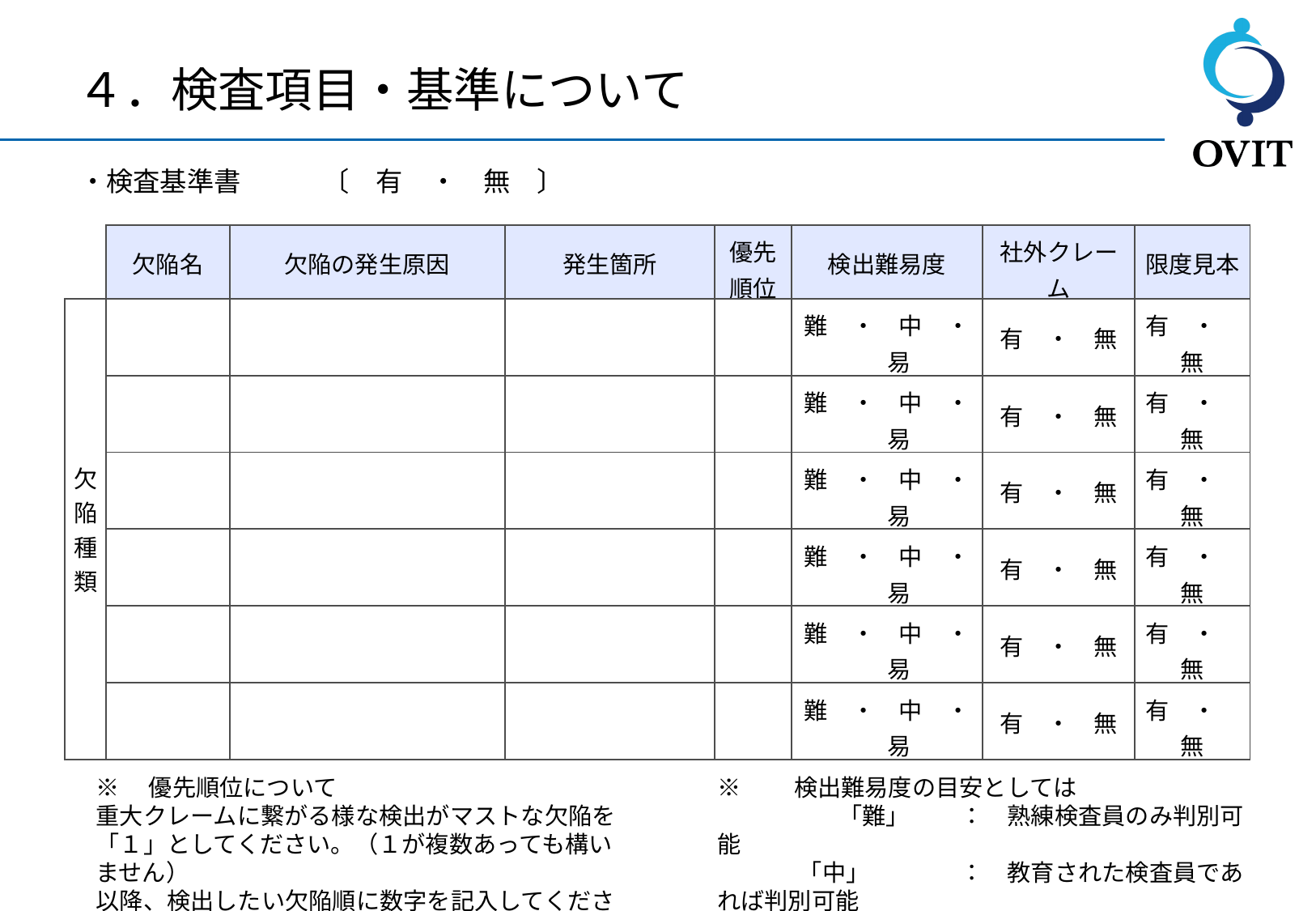

４．検査項目・基準について
・検査基準書	〔　有　・　無　〕
|  | 欠陥名 | 欠陥の発生原因 | 発生箇所 | 優先順位 | 検出難易度 | 社外クレーム | 限度見本 |
| --- | --- | --- | --- | --- | --- | --- | --- |
| 欠 陥 種 類 |  |  |  |  | 難　・　中　・　易 | 有　・　無 | 有　・　無 |
|  |  |  |  |  | 難　・　中　・　易 | 有　・　無 | 有　・　無 |
|  |  |  |  |  | 難　・　中　・　易 | 有　・　無 | 有　・　無 |
|  |  |  |  |  | 難　・　中　・　易 | 有　・　無 | 有　・　無 |
|  |  |  |  |  | 難　・　中　・　易 | 有　・　無 | 有　・　無 |
|  |  |  |  |  | 難　・　中　・　易 | 有　・　無 | 有　・　無 |
※　優先順位について
重大クレームに繋がる様な検出がマストな欠陥を
「１」としてください。（１が複数あっても構いません）
以降、検出したい欠陥順に数字を記入してください。
※　　検出難易度の目安としては
	「難」	：　熟練検査員のみ判別可能
　　　  「中」	：　教育された検査員であれば判別可能
　　　  「易」	：　初心者でも判別可能